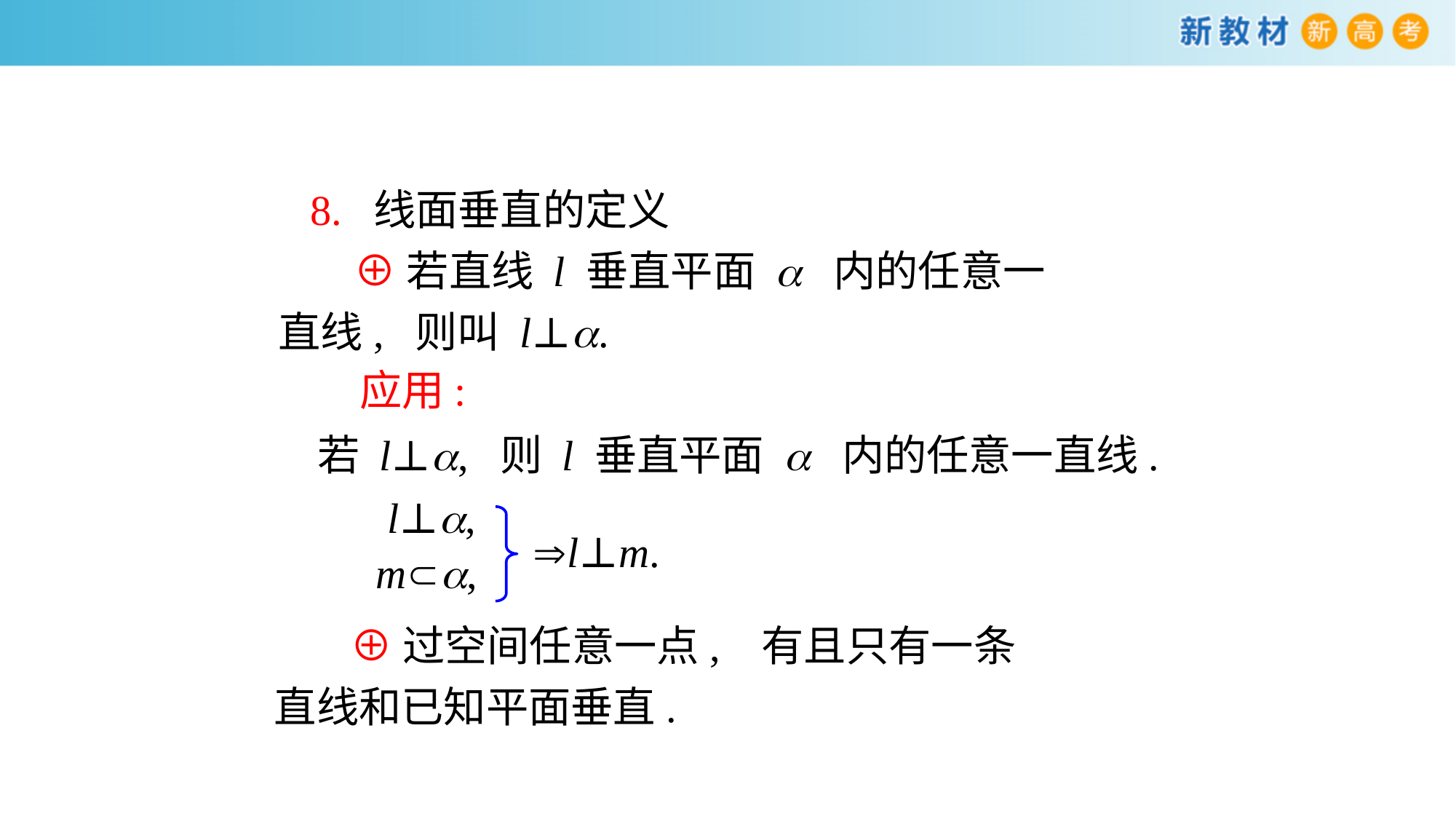

8.  线面垂直的定义
        ⊕若直线 l 垂直平面 α 内的任意一直线,  则叫 l⊥α.
应用:
若 l⊥α, 则 l 垂直平面 α 内的任意一直线.
l⊥α,

⇒l⊥m.
m⊂α,
        ⊕过空间任意一点,   有且只有一条直线和已知平面垂直.